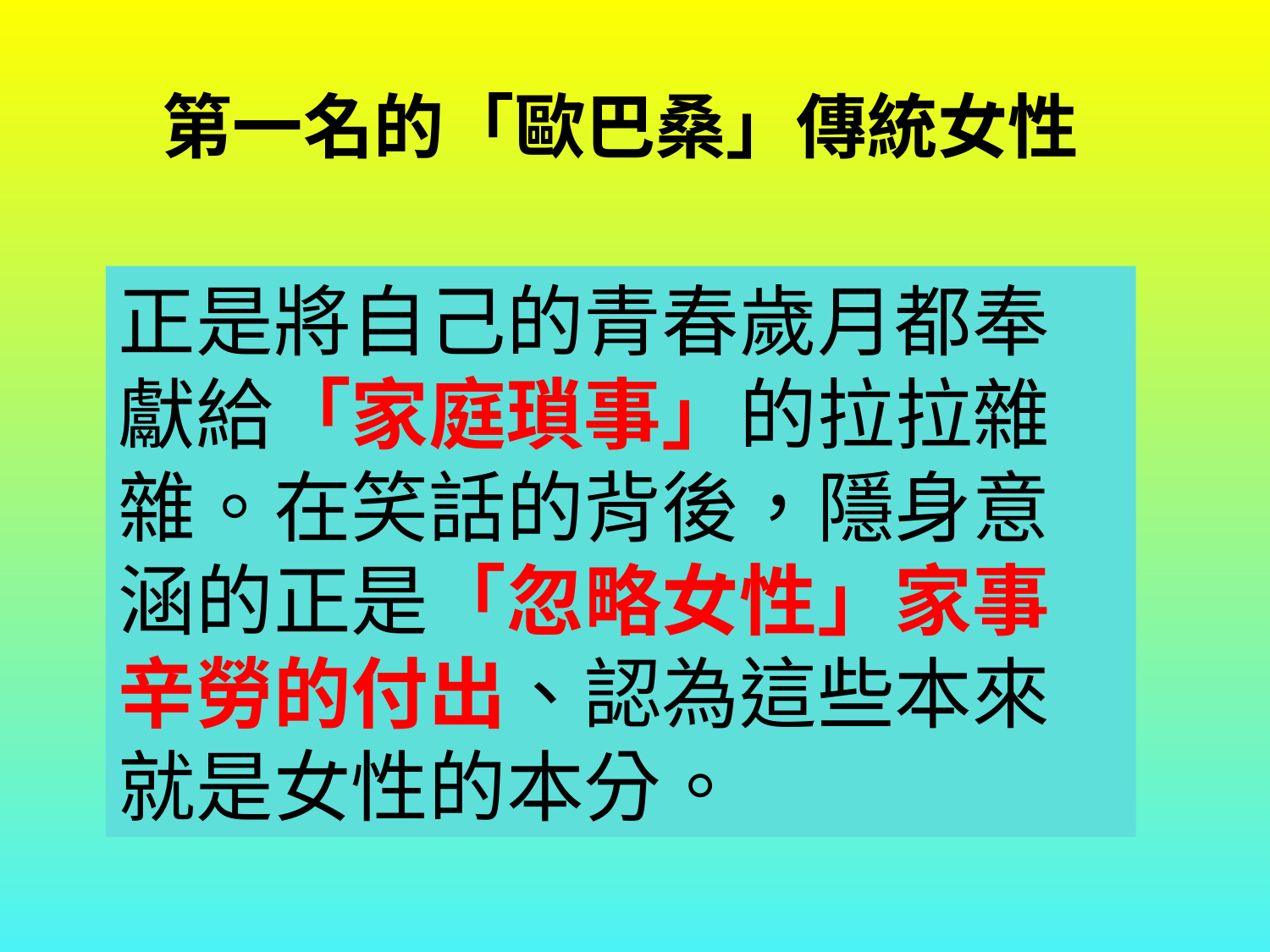

第一名的「歐巴桑」傳統女性
正是將自己的青春歲月都奉獻給「家庭瑣事」的拉拉雜雜。在笑話的背後，隱身意涵的正是「忽略女性」家事辛勞的付出、認為這些本來就是女性的本分。